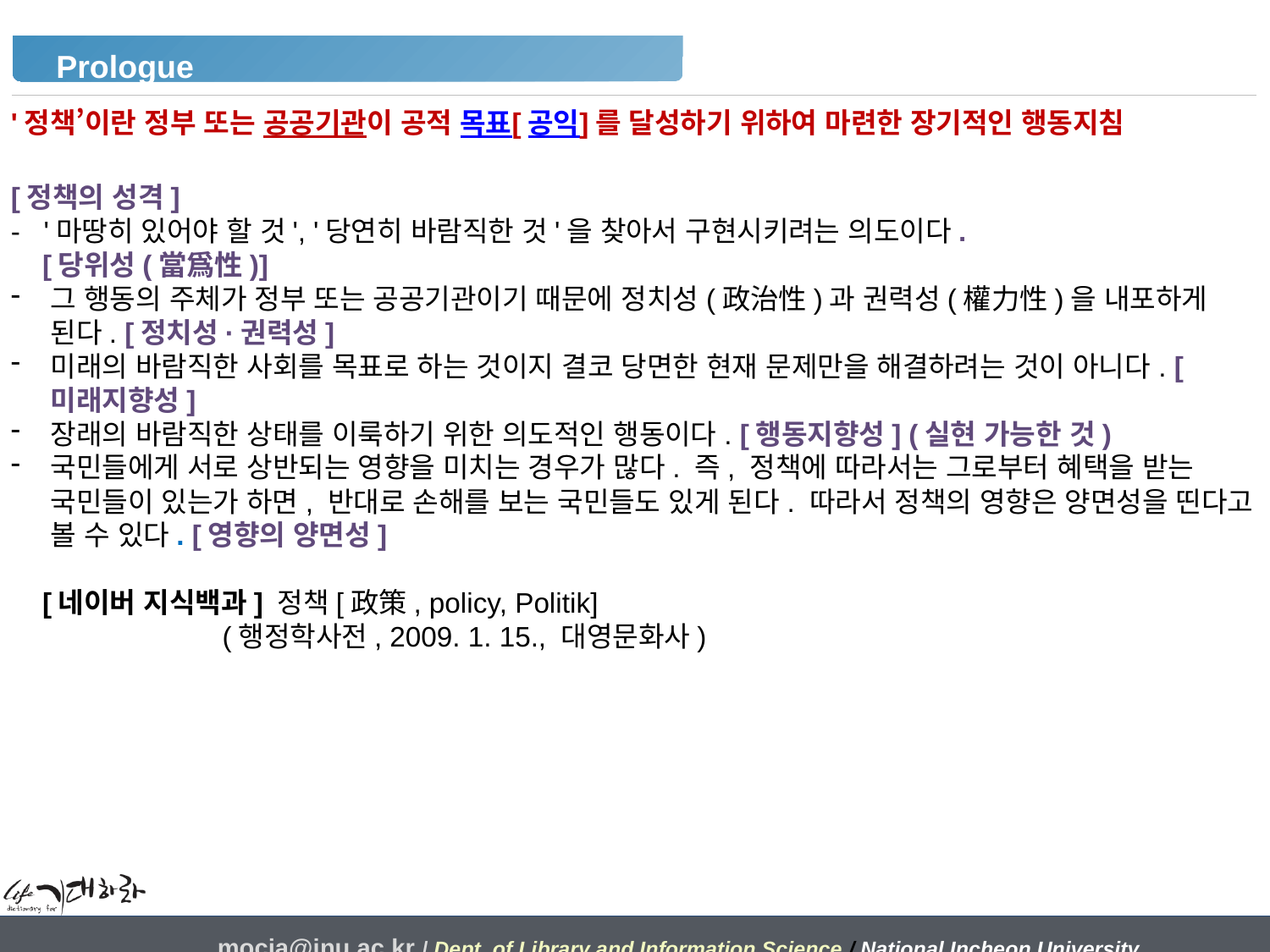

Prologue
'정책’이란 정부 또는 공공기관이 공적 목표[공익]를 달성하기 위하여 마련한 장기적인 행동지침

[정책의 성격]
-   '마땅히 있어야 할 것', '당연히 바람직한 것'을 찾아서 구현시키려는 의도이다.
    [당위성(當爲性)]
그 행동의 주체가 정부 또는 공공기관이기 때문에 정치성(政治性)과 권력성(權力性)을 내포하게 된다. [정치성·권력성]
미래의 바람직한 사회를 목표로 하는 것이지 결코 당면한 현재 문제만을 해결하려는 것이 아니다. [미래지향성]
장래의 바람직한 상태를 이룩하기 위한 의도적인 행동이다. [행동지향성] (실현 가능한 것)
국민들에게 서로 상반되는 영향을 미치는 경우가 많다. 즉, 정책에 따라서는 그로부터 혜택을 받는 국민들이 있는가 하면, 반대로 손해를 보는 국민들도 있게 된다. 따라서 정책의 영향은 양면성을 띤다고 볼 수 있다. [영향의 양면성]

    [네이버 지식백과] 정책[政策, policy, Politik]
                           (행정학사전, 2009. 1. 15., 대영문화사)

mocja@inu.ac.kr / Dept. of Library and Information Science / National Incheon University